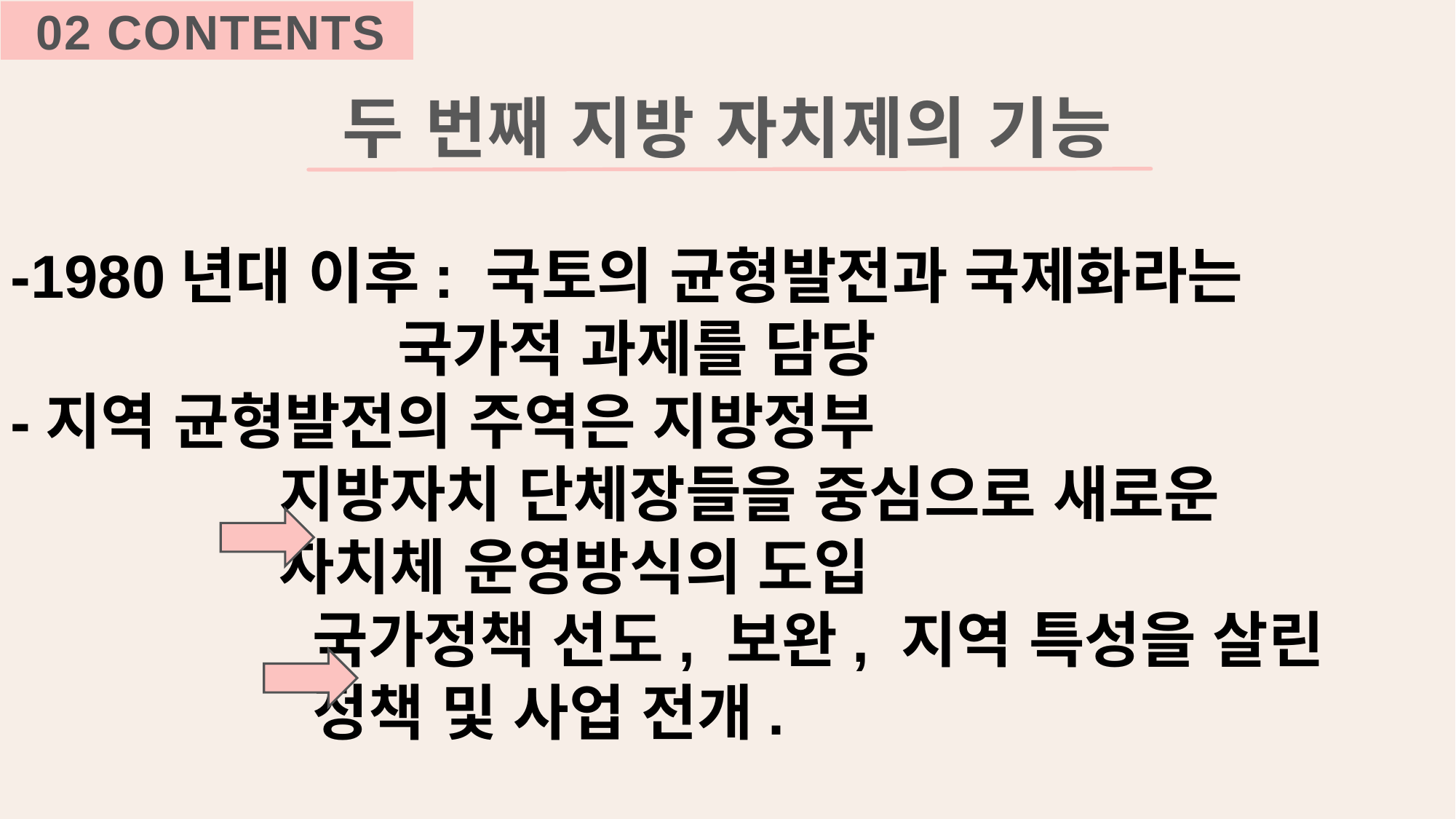

02 CONTENTS
두 번째 지방 자치제의 기능
-1980년대 이후: 국토의 균형발전과 국제화라는
                      국가적 과제를 담당
-지역 균형발전의 주역은 지방정부
               지방자치 단체장들을 중심으로 새로운
               자치체 운영방식의 도입
                 국가정책 선도, 보완, 지역 특성을 살린
                 정책 및 사업 전개.